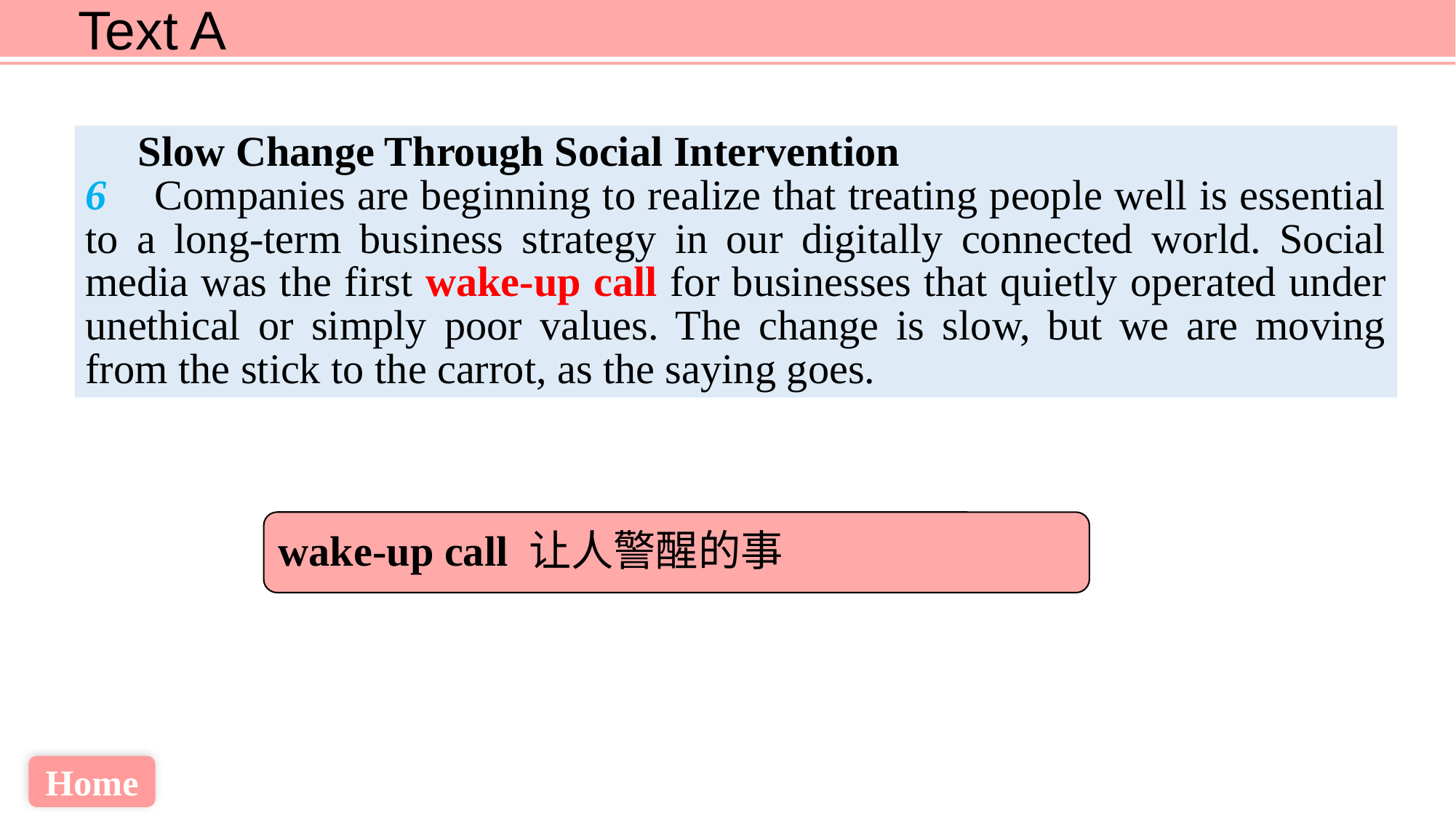

Slow Change Through Social Intervention
6    Companies are beginning to realize that treating people well is essential to a long-term business strategy in our digitally connected world. Social media was the first wake-up call for businesses that quietly operated under unethical or simply poor values. The change is slow, but we are moving from the stick to the carrot, as the saying goes.

wake-up call 让人警醒的事